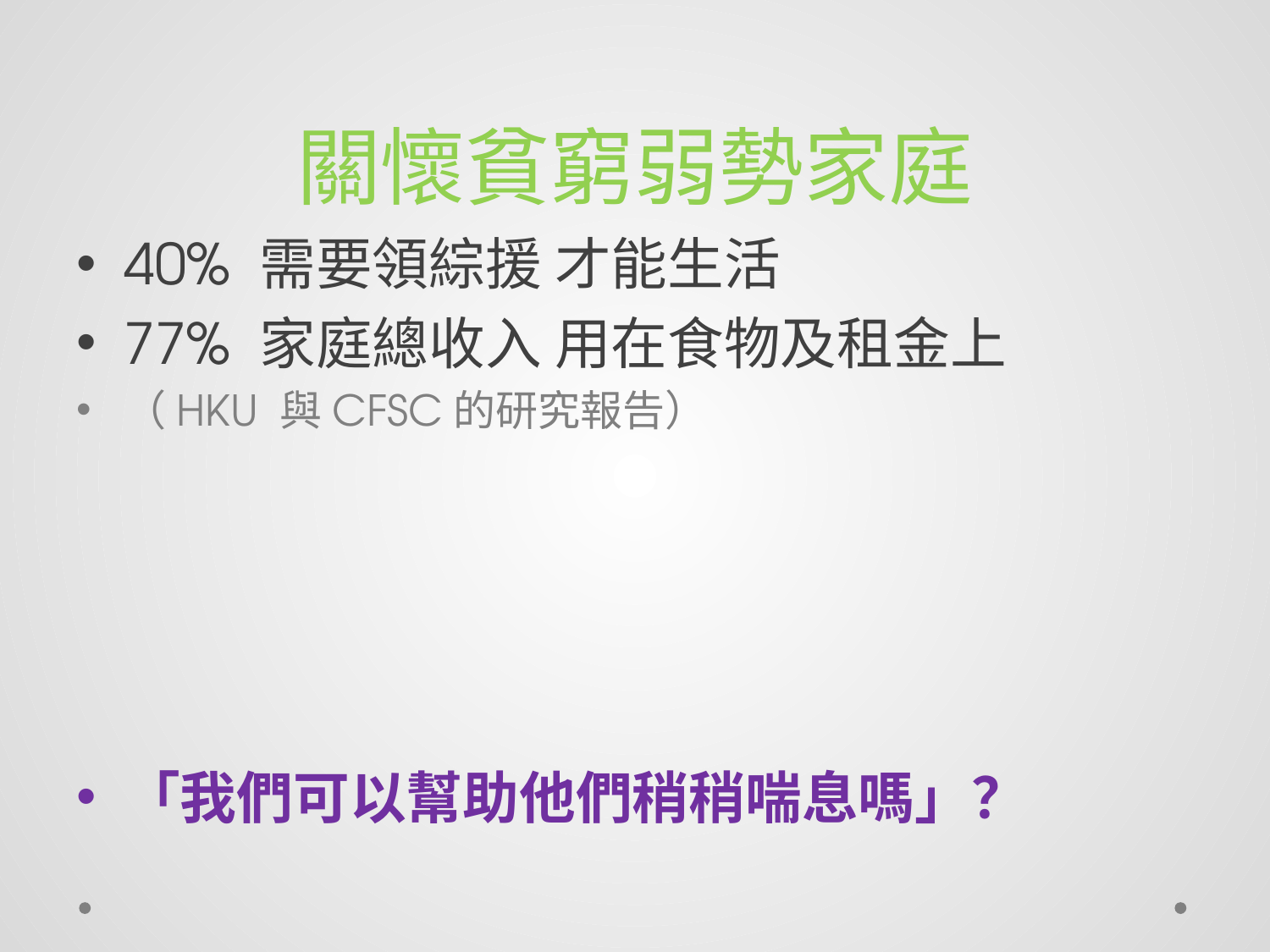

# 關懷貧窮弱勢家庭
40% 需要領綜援 才能生活
77% 家庭總收入 用在食物及租金上
（HKU 與CFSC的研究報告）

「我們可以幫助他們稍稍喘息嗎」？